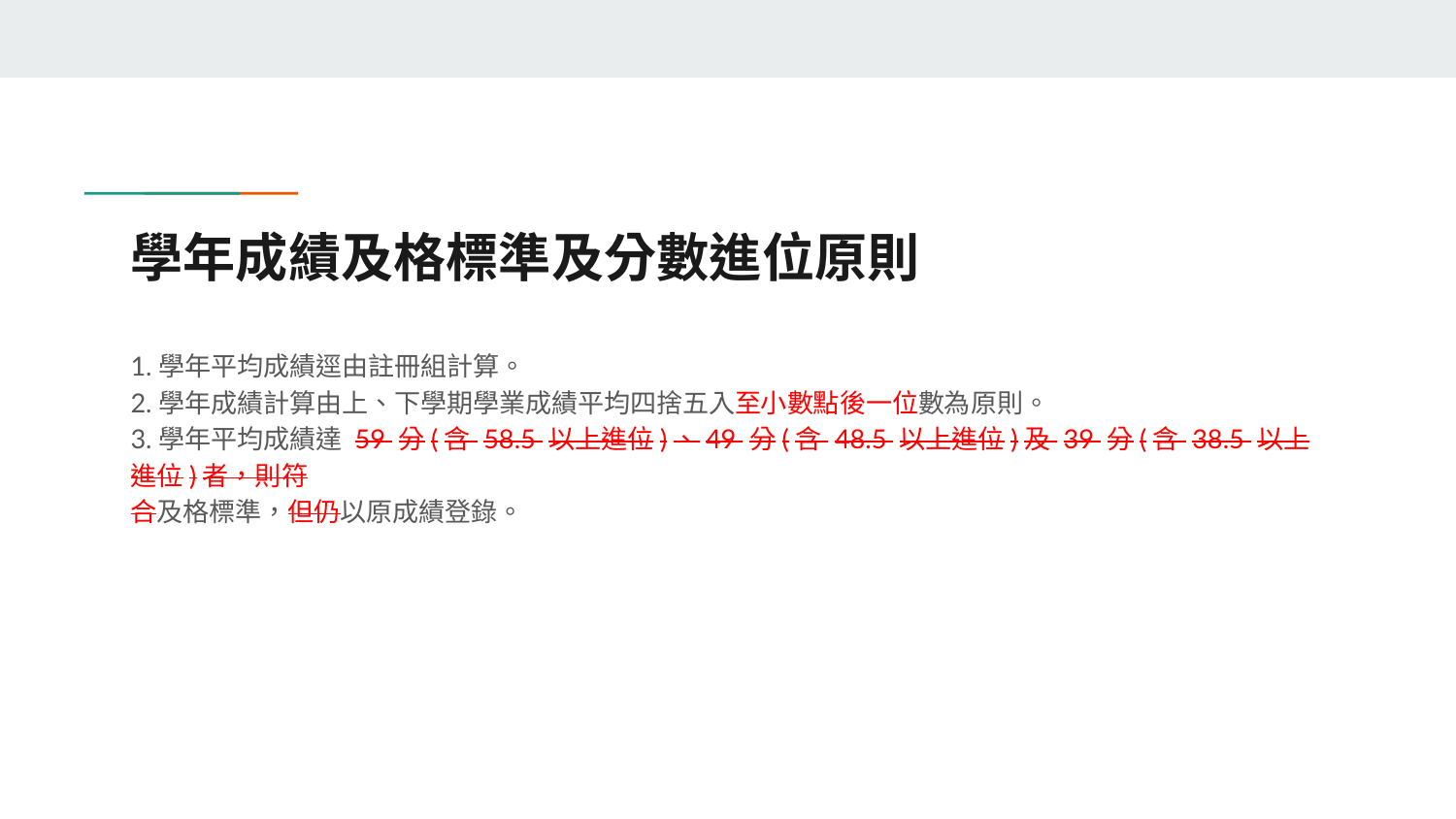

# 學年成績及格標準及分數進位原則
1.學年平均成績逕由註冊組計算。
2.學年成績計算由上、下學期學業成績平均四捨五入至小數點後一位數為原則。
3.學年平均成績達 59 分(含 58.5 以上進位)、49 分(含 48.5 以上進位)及 39 分(含 38.5 以上進位)者，則符
合及格標準，但仍以原成績登錄。